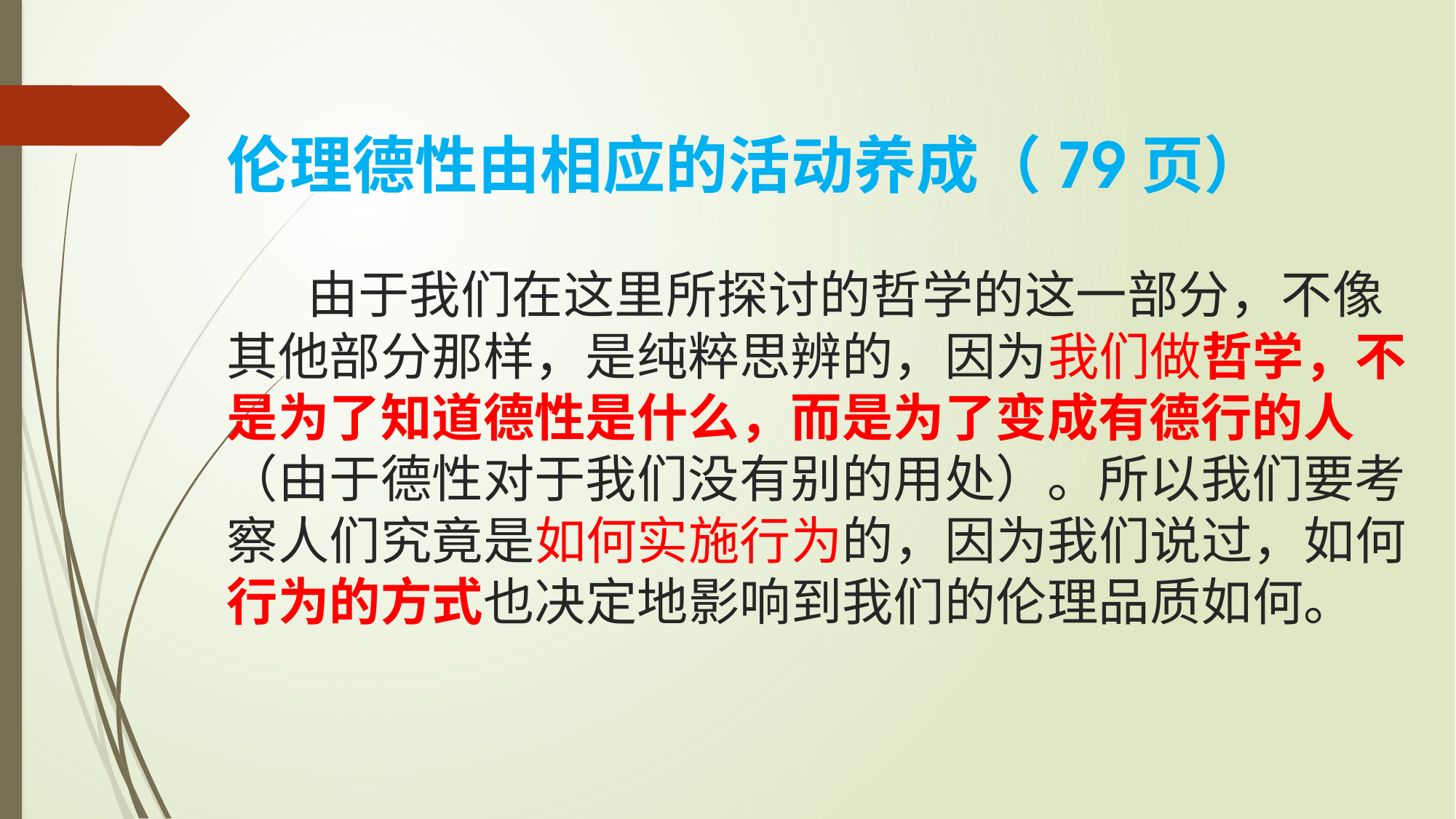

# 伦理德性由相应的活动养成（79页） 由于我们在这里所探讨的哲学的这一部分，不像其他部分那样，是纯粹思辨的，因为我们做哲学，不是为了知道德性是什么，而是为了变成有德行的人（由于德性对于我们没有别的用处）。所以我们要考察人们究竟是如何实施行为的，因为我们说过，如何行为的方式也决定地影响到我们的伦理品质如何。